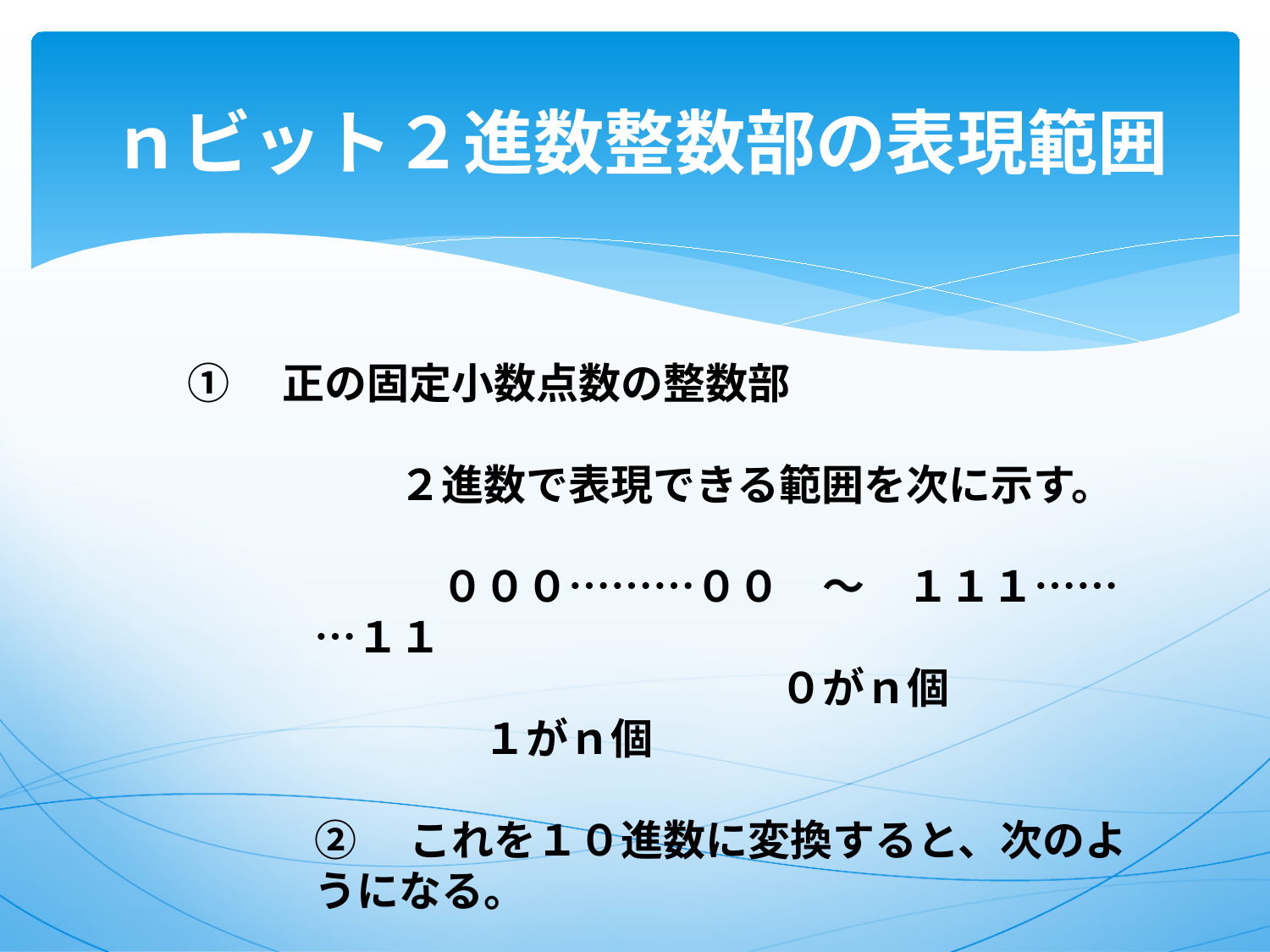

# ｎビット２進数整数部の表現範囲
①　正の固定小数点数の整数部

　　　　　２進数で表現できる範囲を次に示す。

　　　０００………００　～　１１１………１１
　　　　　　　　　　　０がｎ個　　　　　　　　１がｎ個

②　これを１０進数に変換すると、次のようになる。

　　　０～２ｎ－１